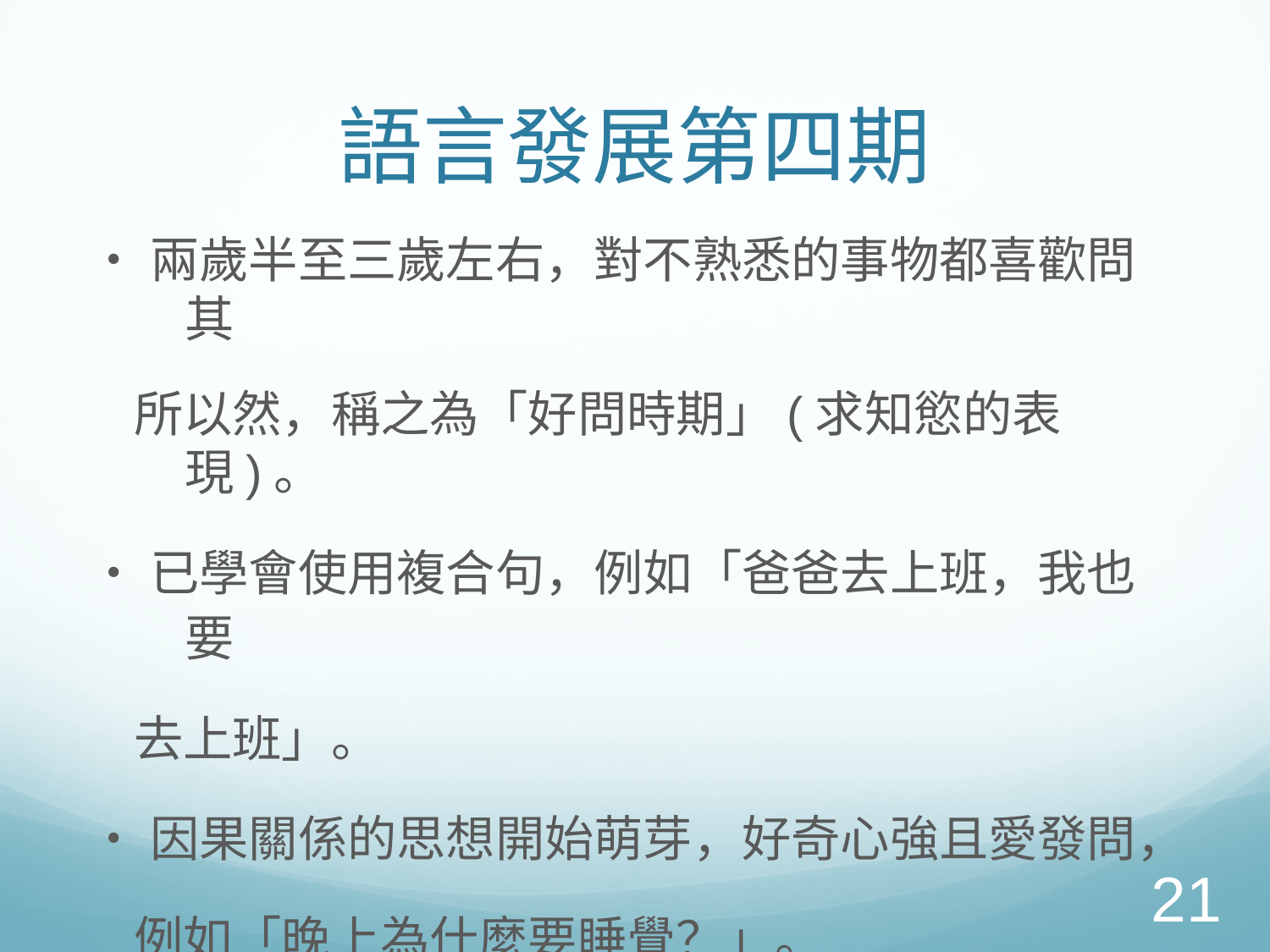

# 語言發展第四期
‧兩歲半至三歲左右，對不熟悉的事物都喜歡問其
   所以然，稱之為「好問時期」(求知慾的表現)。
‧已學會使用複合句，例如「爸爸去上班，我也要
   去上班」。
‧因果關係的思想開始萌芽，好奇心強且愛發問，
   例如「晚上為什麼要睡覺？」。
21